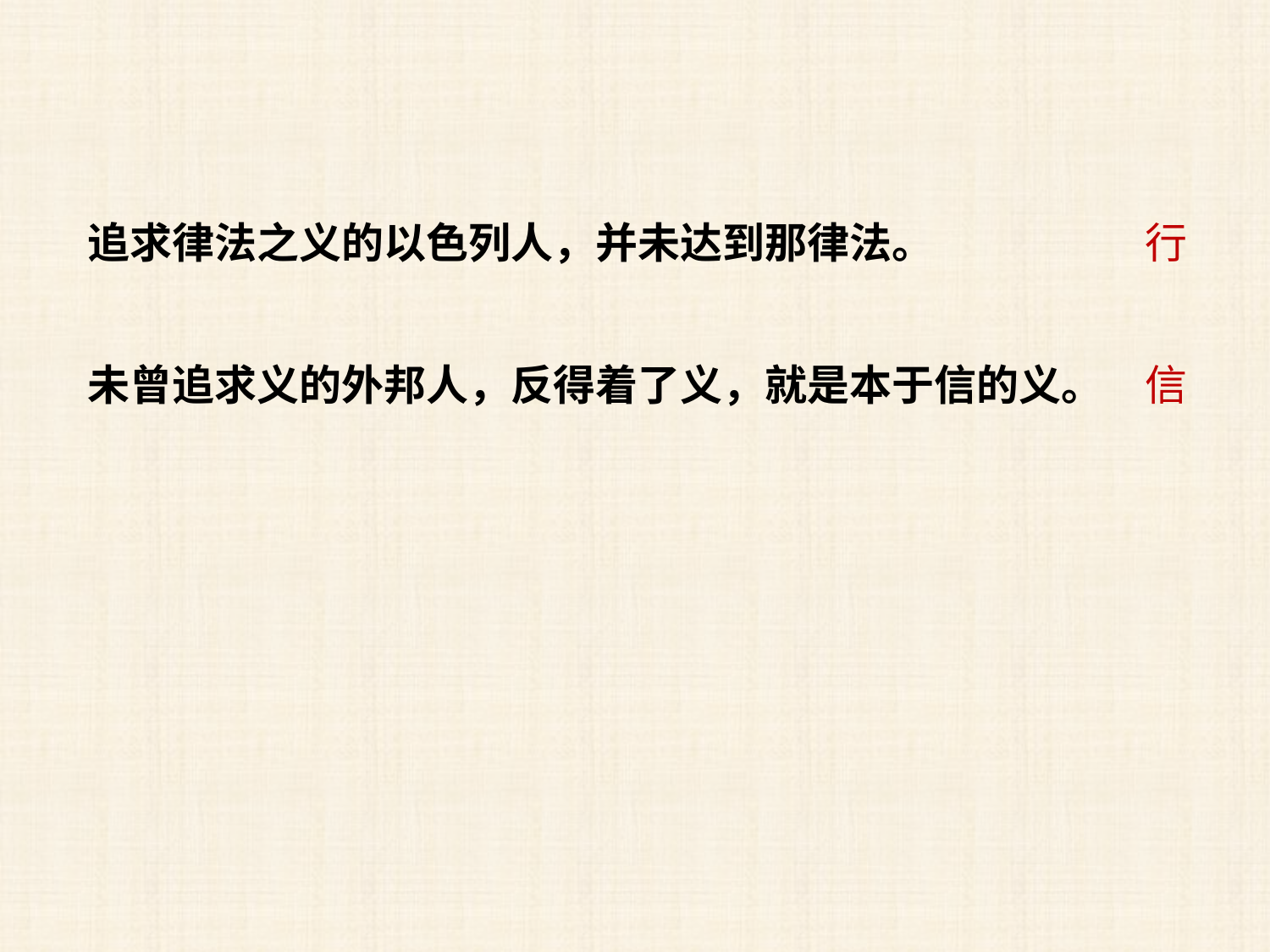

追求律法之义的以色列人，并未达到那律法。
行
未曾追求义的外邦人，反得着了义，就是本于信的义。
信